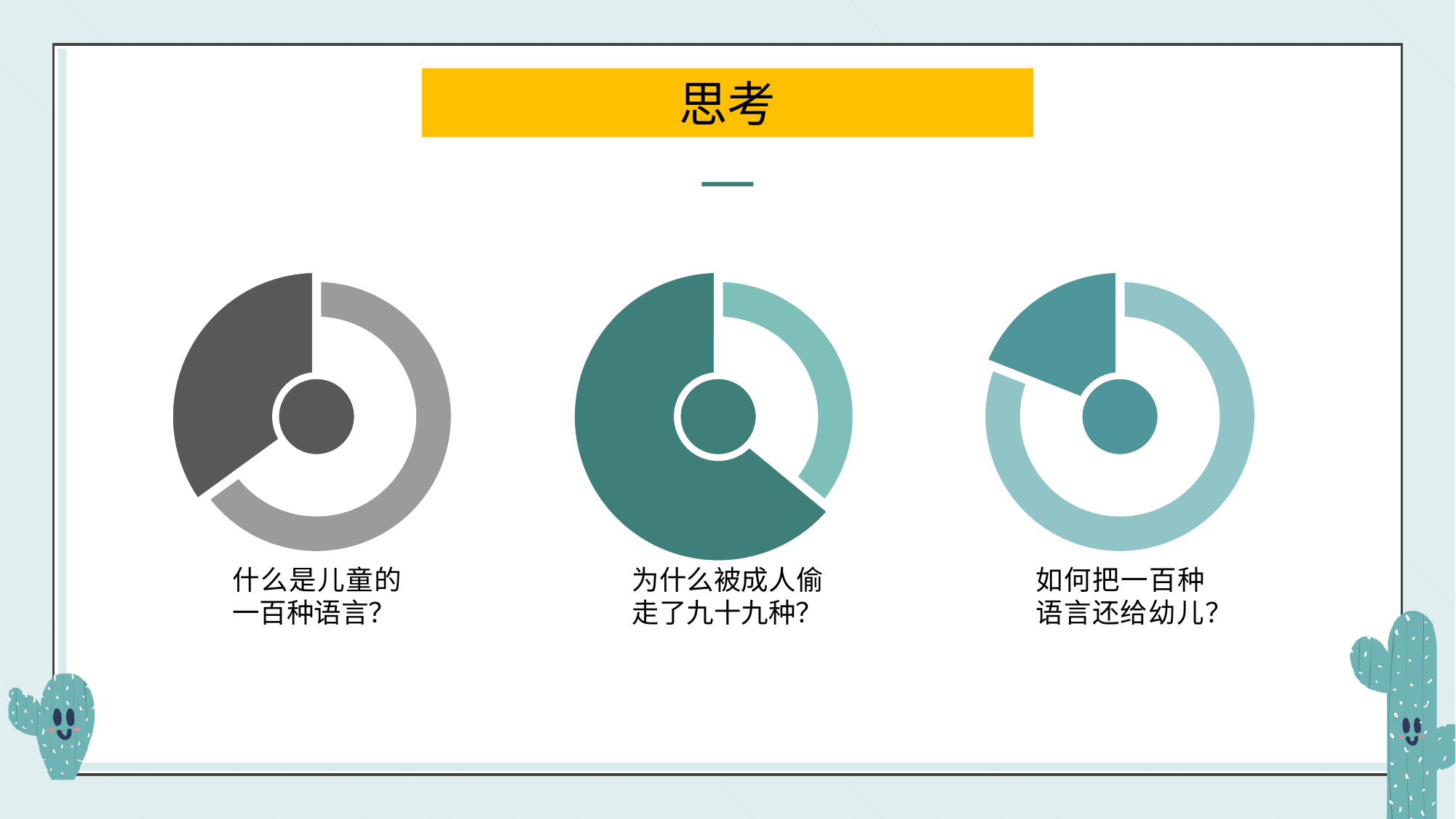

思考

什么是儿童的一百种语言？

为什么被成人偷走了九十九种？

如何把一百种语言还给幼儿？